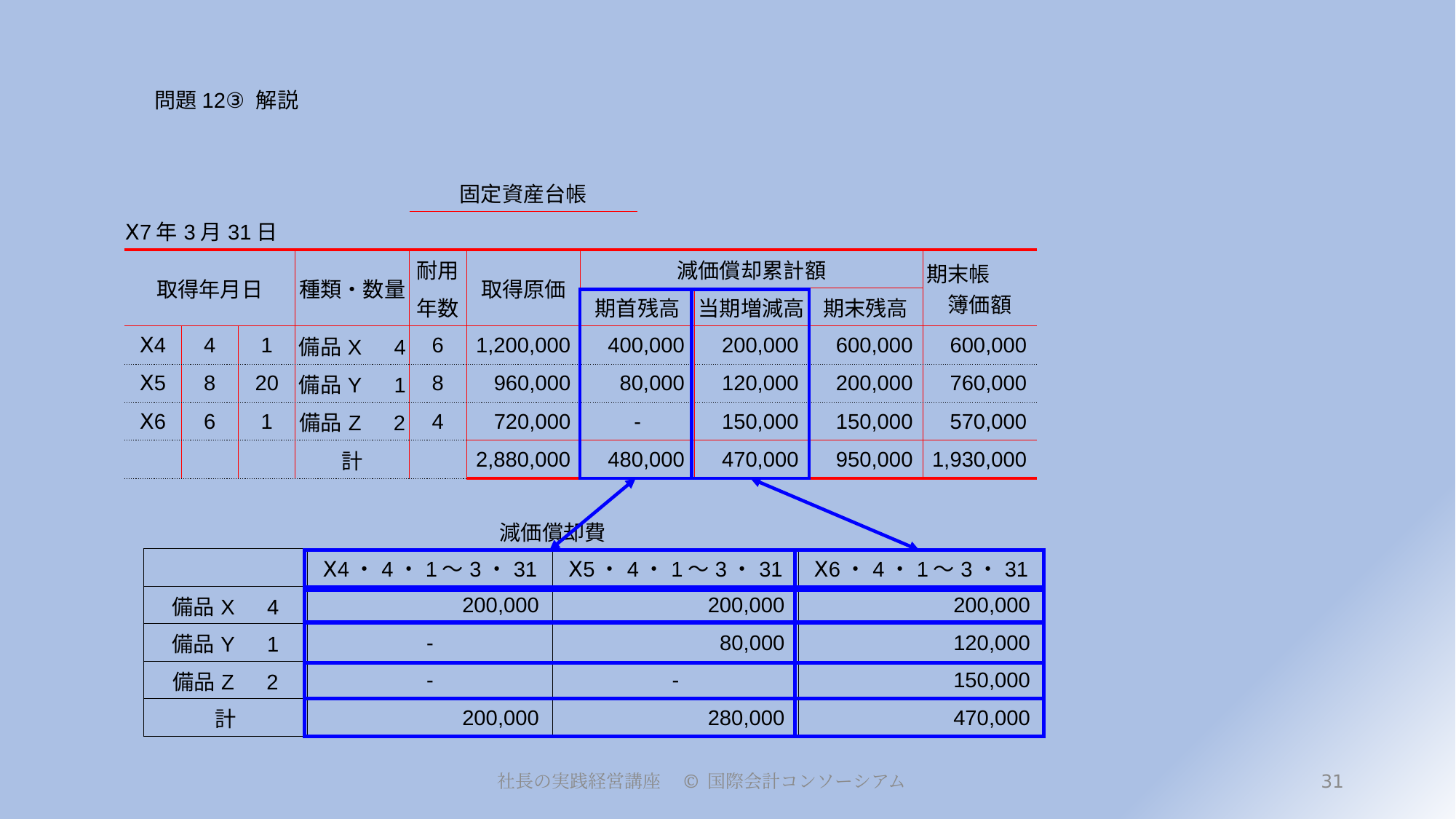

# 問題12③ 解説
|  |  |  |  | 固定資産台帳 |  |  |  |  |  |  |  |  |  |  |
| --- | --- | --- | --- | --- | --- | --- | --- | --- | --- | --- | --- | --- | --- | --- |
| Ⅹ7年3月31日 |  |  |  |  |  |  |  |  |  |  |  |  |  |  |
| 取得年月日 |  |  | 種類・数量 | 耐用 | 取得原価 |  | 減価償却累計額 |  |  |  |  |  | 期末帳　　簿価額 |  |
|  |  |  |  | 年数 |  |  | 期首残高 |  | 当期増減高 |  | 期末残高 |  |  |  |
| Ⅹ4 | 4 | 1 | 備品X　4 | 6 | 1,200,000 |  | 400,000 |  | 200,000 |  | 600,000 |  | 600,000 |  |
| Ⅹ5 | 8 | 20 | 備品Y　1 | 8 | 960,000 |  | 80,000 |  | 120,000 |  | 200,000 |  | 760,000 |  |
| Ⅹ6 | 6 | 1 | 備品Z　2 | 4 | 720,000 |  | - |  | 150,000 |  | 150,000 |  | 570,000 |  |
|  |  |  | 計 |  | 2,880,000 |  | 480,000 |  | 470,000 |  | 950,000 |  | 1,930,000 |  |

|  | 減価償却費 |  |  |  |  |  |
| --- | --- | --- | --- | --- | --- | --- |
|  |  | Ⅹ4・4・1～3・31 | Ⅹ5・4・1～3・31 | Ⅹ6・4・1～3・31 |  |  |
| 備品X　4 |  | 200,000 | 200,000 | 200,000 |  |  |
| 備品Y　1 |  | - | 80,000 | 120,000 |  |  |
| 備品Z　2 |  | - | - | 150,000 |  |  |
| 計 |  | 200,000 | 280,000 | 470,000 |  |  |

31
社長の実践経営講座　© 国際会計コンソーシアム